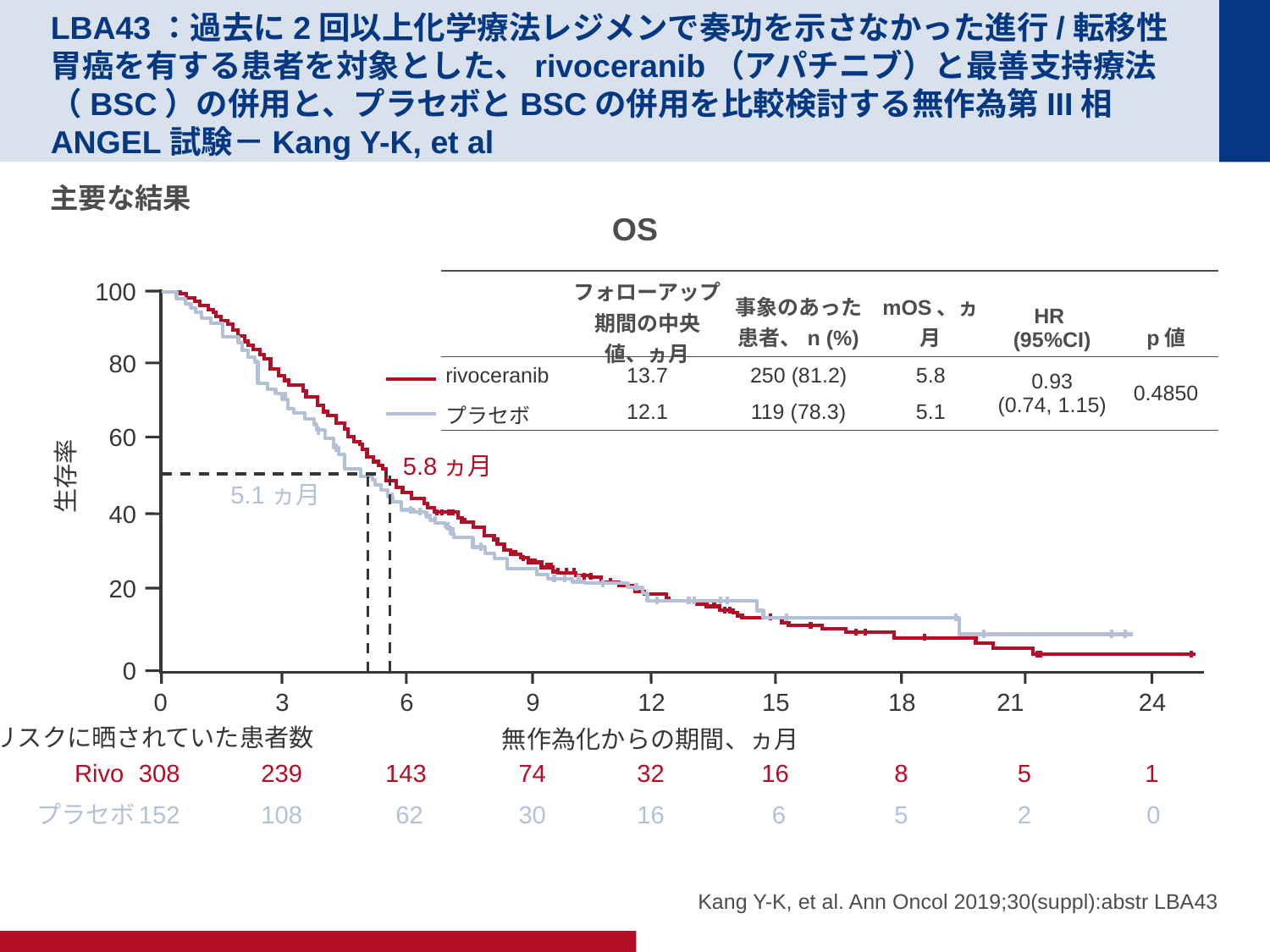

# LBA43：過去に2回以上化学療法レジメンで奏功を示さなかった進行/転移性胃癌を有する患者を対象とした、rivoceranib（アパチニブ）と最善支持療法（BSC）の併用と、プラセボとBSCの併用を比較検討する無作為第III相ANGEL試験－Kang Y-K, et al
主要な結果
OS
|  | フォローアップ期間の中央値、ヵ月 | 事象のあった患者、n (%) | mOS、ヵ月 | HR (95%CI) | p値 |
| --- | --- | --- | --- | --- | --- |
| rivoceranib | 13.7 | 250 (81.2) | 5.8 | 0.93 (0.74, 1.15) | 0.4850 |
| プラセボ | 12.1 | 119 (78.3) | 5.1 |  |  |
100

80

60

5.8ヵ月
生存率
5.1ヵ月
40

20

0

0
3
6
9
12
15
18
21
24
無作為化からの期間、ヵ月
リスクに晒されていた患者数

Rivo
308
239
143
74
32
16
8
5
1

プラセボ
152
108
 62
30
16
 6
5
2
0
Kang Y-K, et al. Ann Oncol 2019;30(suppl):abstr LBA43